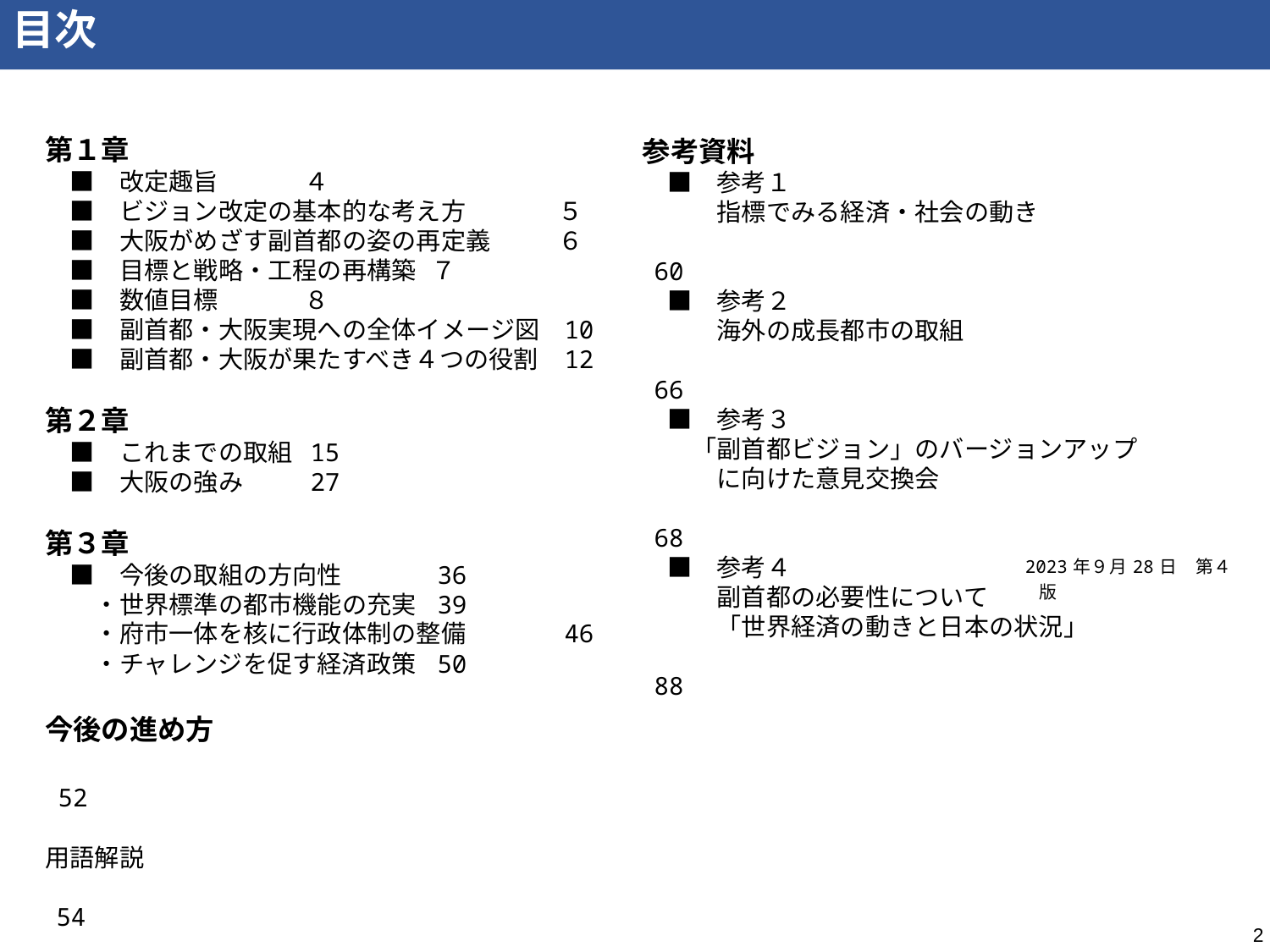

目次

参考資料
　■　参考１
　　　指標でみる経済・社会の動き	 60
　■　参考２
　　　海外の成長都市の取組	 66
　■　参考３
　　「副首都ビジョン」のバージョンアップ
　　　に向けた意見交換会	 68
　■　参考４
　　　副首都の必要性について
　　　「世界経済の動きと日本の状況」	 88

第１章
　■　改定趣旨	 ４
　■　ビジョン改定の基本的な考え方 	 ５
　■　大阪がめざす副首都の姿の再定義 	 ６
　■　目標と戦略・工程の再構築	 ７
　■　数値目標	 ８
　■　副首都・大阪実現への全体イメージ図	 10
　■　副首都・大阪が果たすべき４つの役割	 12

第２章
　■　これまでの取組	 15
　■　大阪の強み	 27

第３章
　■　今後の取組の方向性	 36
　　・世界標準の都市機能の充実	 39
　　・府市一体を核に行政体制の整備	 46
　　・チャレンジを促す経済政策	 50

今後の進め方	 52

用語解説	 54

| 2023年９月28日　第４版 |
| --- |
2